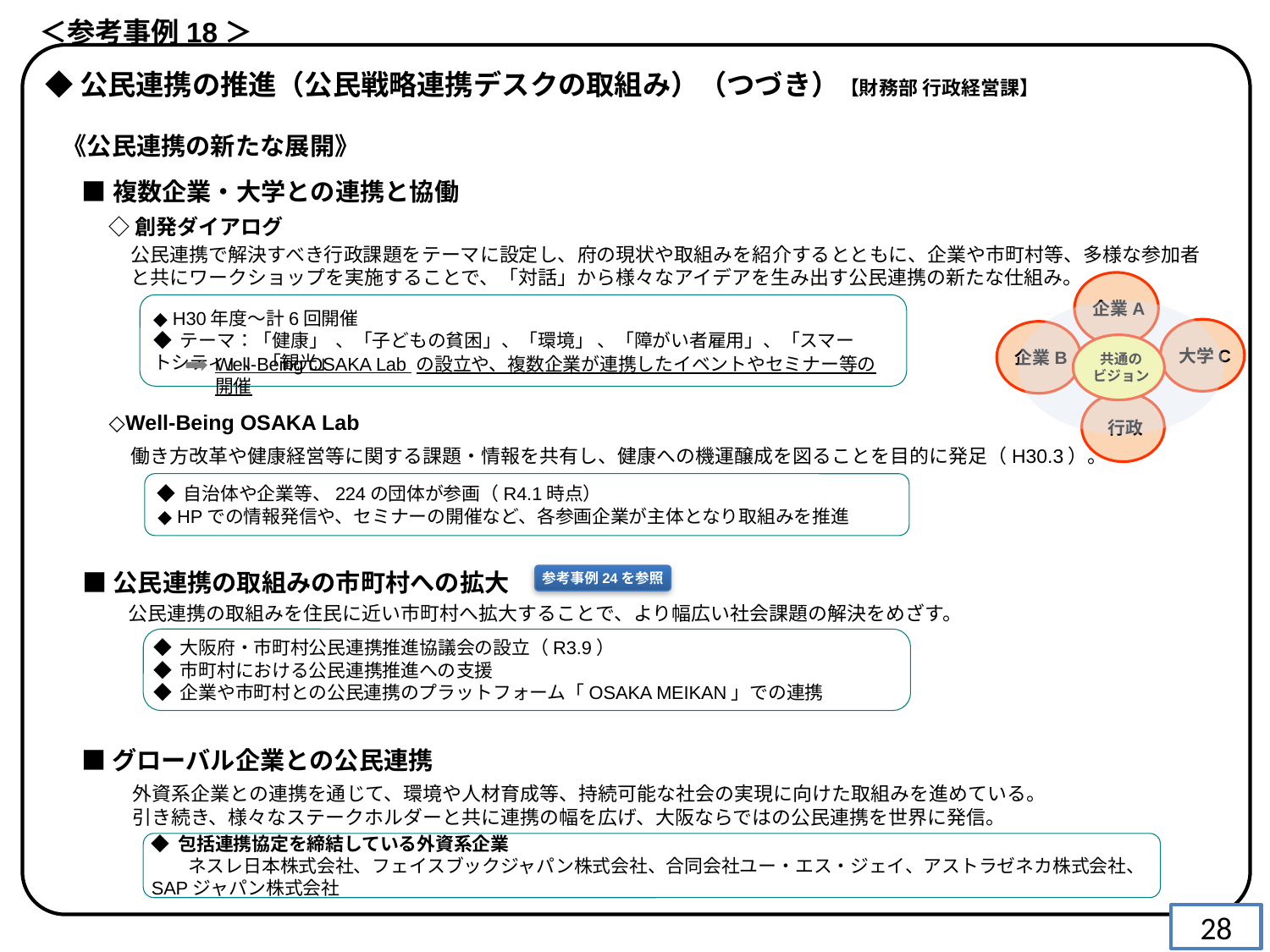

＜参考事例18＞
◆公民連携の推進（公民戦略連携デスクの取組み）（つづき）【財務部 行政経営課】

  《公民連携の新たな展開》
■複数企業・大学との連携と協働
◇創発ダイアログ
公民連携で解決すべき行政課題をテーマに設定し、府の現状や取組みを紹介するとともに、企業や市町村等、多様な参加者と共にワークショップを実施することで、「対話」から様々なアイデアを生み出す公民連携の新たな仕組み。
企業A
大学C
企業B
共通の
ビジョン
行政

◆ H30年度～計6回開催
◆ テーマ：「健康」  、「子どもの貧困」、「環境」 、「障がい者雇用」、「スマートシティ」、「観光」
Well‐Being OSAKA Lab の設立や、複数企業が連携したイベントやセミナー等の開催

◇Well-Being OSAKA Lab
働き方改革や健康経営等に関する課題・情報を共有し、健康への機運醸成を図ることを目的に発足（H30.3）。
 ◆ 自治体や企業等、224の団体が参画（R4.1時点）
 ◆ HPでの情報発信や、セミナーの開催など、各参画企業が主体となり取組みを推進
■公民連携の取組みの市町村への拡大
参考事例24を参照
公民連携の取組みを住民に近い市町村へ拡大することで、より幅広い社会課題の解決をめざす。
◆ 大阪府・市町村公民連携推進協議会の設立（R3.9）
◆ 市町村における公民連携推進への支援
◆ 企業や市町村との公民連携のプラットフォーム「OSAKA MEIKAN」での連携
■グローバル企業との公民連携
外資系企業との連携を通じて、環境や人材育成等、持続可能な社会の実現に向けた取組みを進めている。
引き続き、様々なステークホルダーと共に連携の幅を広げ、大阪ならではの公民連携を世界に発信。
◆ 包括連携協定を締結している外資系企業
　　ネスレ日本株式会社、フェイスブックジャパン株式会社、合同会社ユー・エス・ジェイ、アストラゼネカ株式会社、SAPジャパン株式会社
28